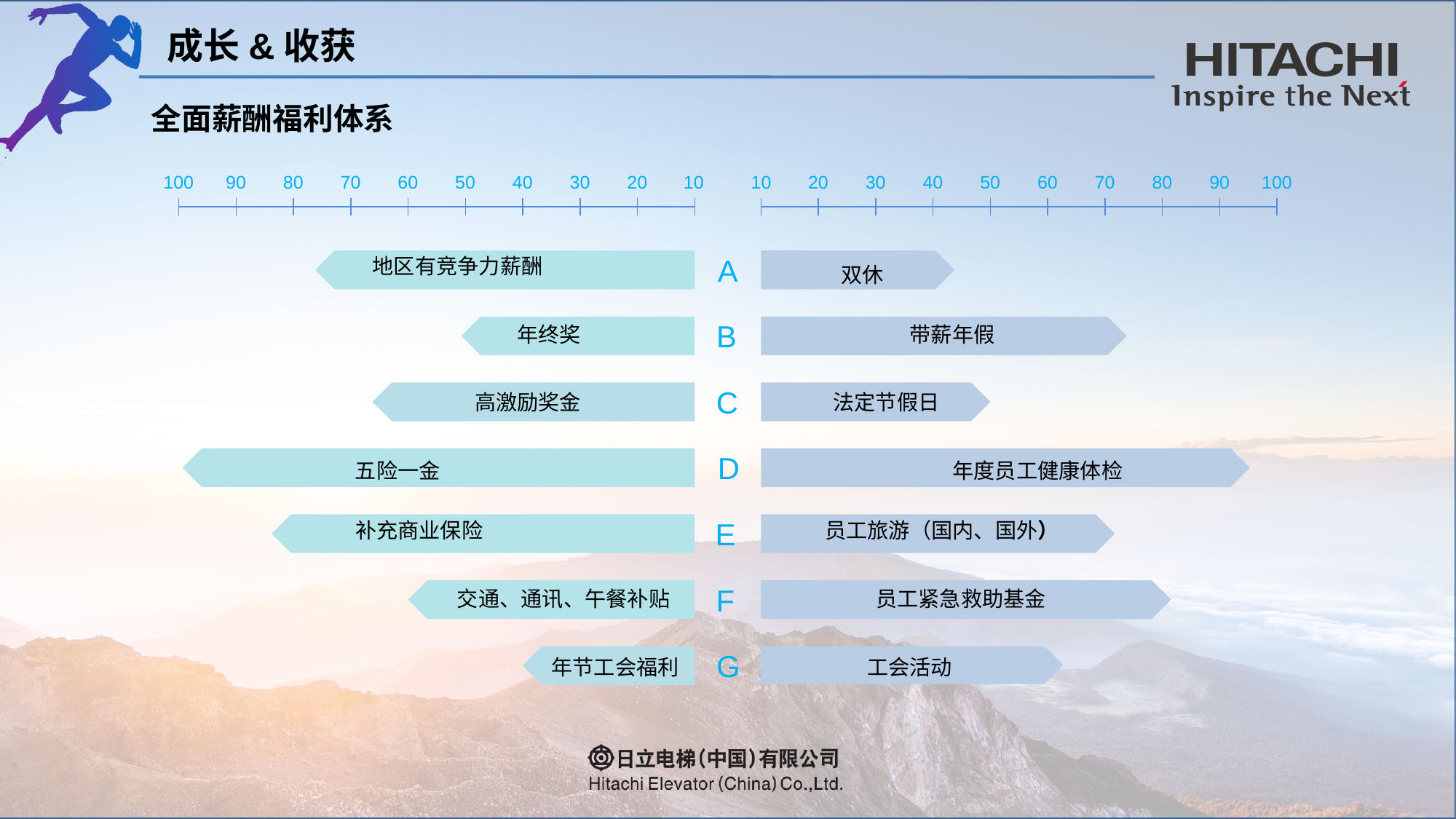

成长&收获
全面薪酬福利体系
100
90
80
70
60
50
40
30
20
10
10
20
30
40
50
60
70
80
90
100
A
地区有竞争力薪酬

双休
B
年终奖
带薪年假

C

高激励奖金
法定节假日
D

五险一金
年度员工健康体检
E
补充商业保险
员工旅游（国内、国外）

F
交通、通讯、午餐补贴
员工紧急救助基金

G

年节工会福利
工会活动